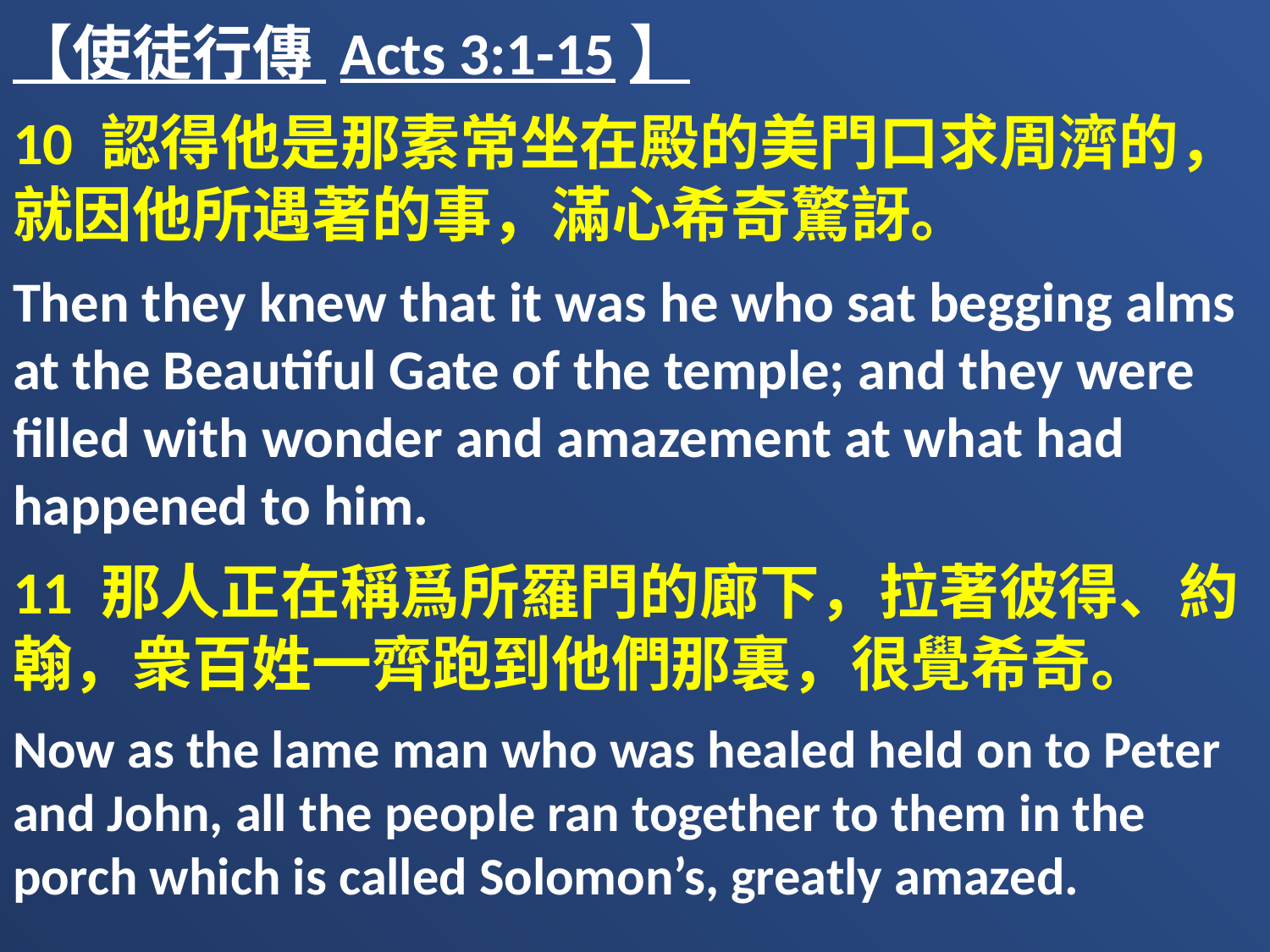

【使徒行傳 Acts 3:1-15】
10 認得他是那素常坐在殿的美門口求周濟的，就因他所遇著的事，滿心希奇驚訝。
Then they knew that it was he who sat begging alms at the Beautiful Gate of the temple; and they were filled with wonder and amazement at what had happened to him.
11 那人正在稱爲所羅門的廊下，拉著彼得、約翰，衆百姓一齊跑到他們那裏，很覺希奇。
Now as the lame man who was healed held on to Peter and John, all the people ran together to them in the porch which is called Solomon’s, greatly amazed.